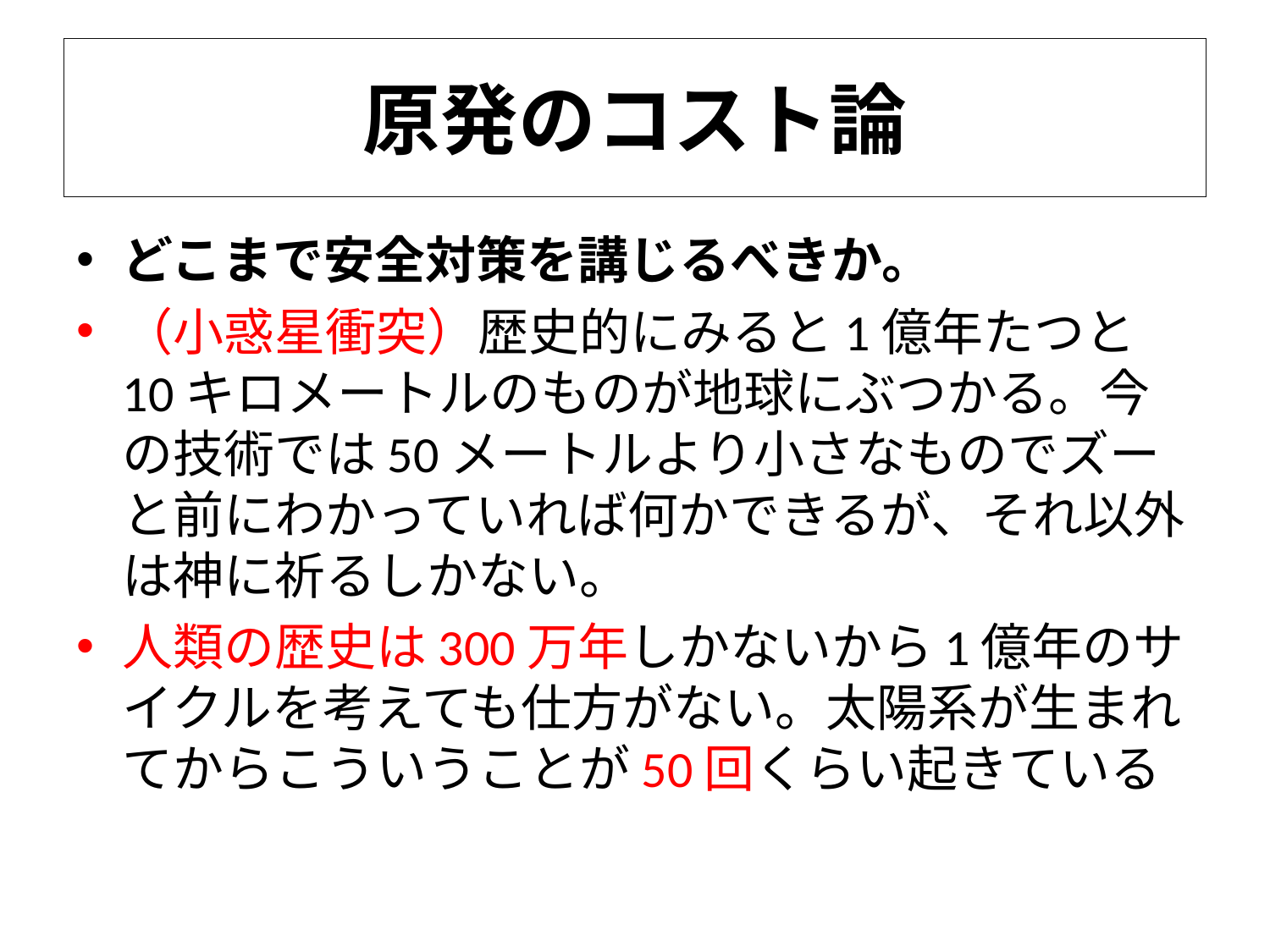

# 原発のコスト論
どこまで安全対策を講じるべきか。
（小惑星衝突）歴史的にみると1億年たつと10キロメートルのものが地球にぶつかる。今の技術では50メートルより小さなものでズーと前にわかっていれば何かできるが、それ以外は神に祈るしかない。
人類の歴史は300万年しかないから1億年のサイクルを考えても仕方がない。太陽系が生まれてからこういうことが50回くらい起きている